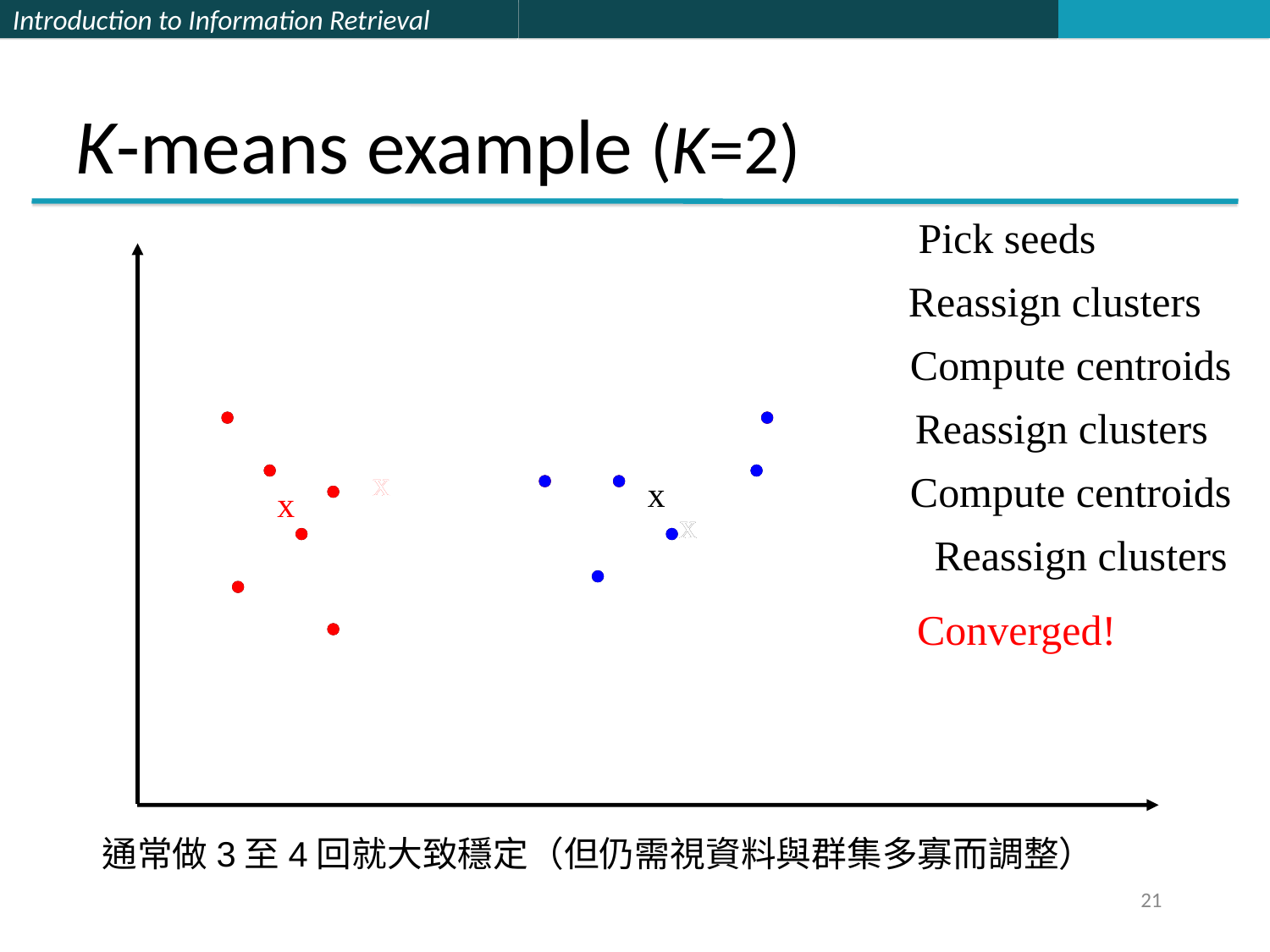

# K-means example (K=2)
Pick seeds

Reassign clusters

Compute centroids
x
x
Reassign clusters

x
Compute centroids
x
x
x

Reassign clusters

Converged!

通常做3至4回就大致穩定（但仍需視資料與群集多寡而調整）
21